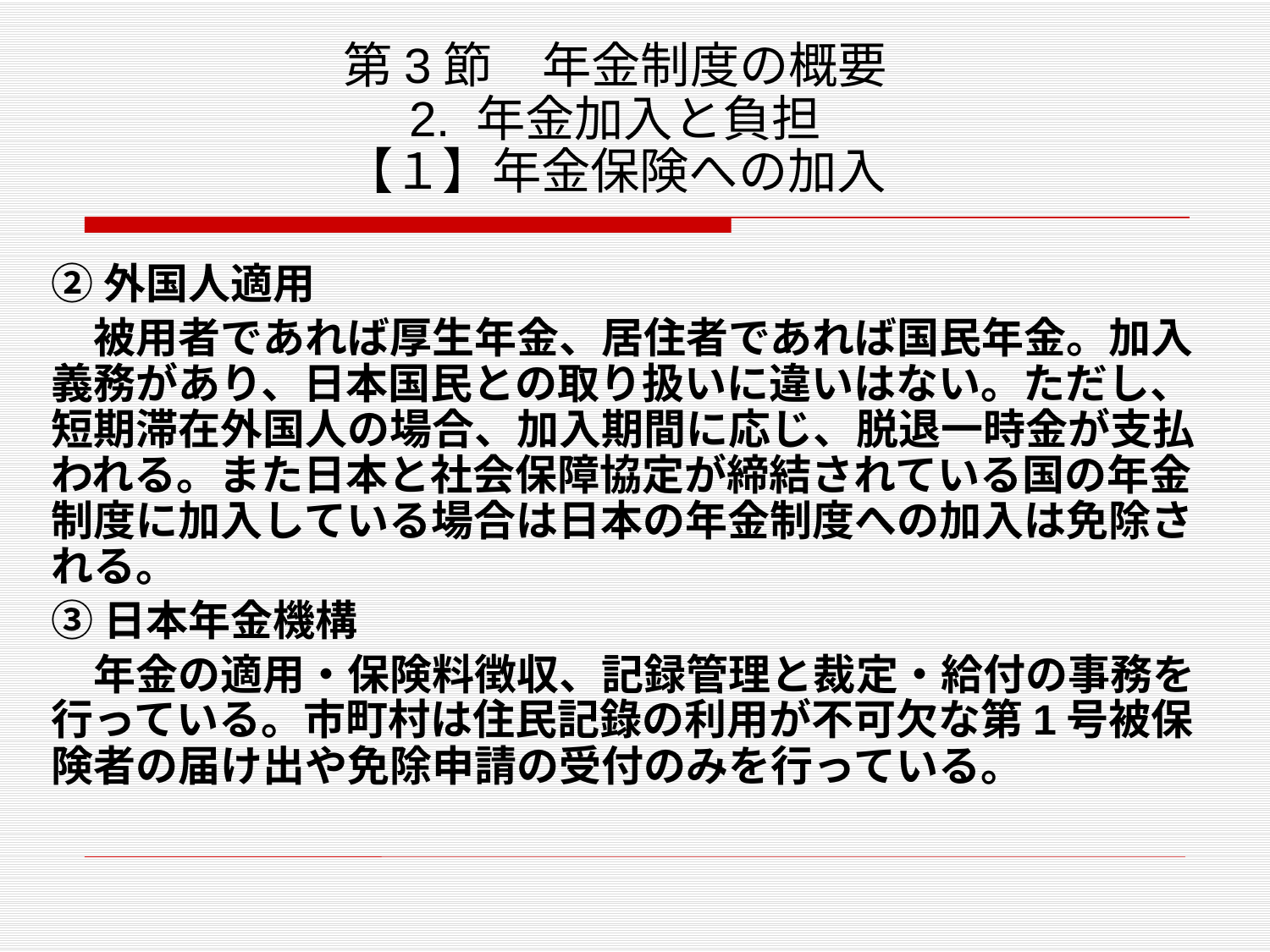

# 第3節　年金制度の概要 2. 年金加入と負担 【１】年金保険への加入
②外国人適用
　被用者であれば厚生年金、居住者であれば国民年金。加入義務があり、日本国民との取り扱いに違いはない。ただし、短期滞在外国人の場合、加入期間に応じ、脱退一時金が支払われる。また日本と社会保障協定が締結されている国の年金制度に加入している場合は日本の年金制度への加入は免除される。
③日本年金機構
　年金の適用・保険料徴収、記録管理と裁定・給付の事務を行っている。市町村は住民記錄の利用が不可欠な第1号被保険者の届け出や免除申請の受付のみを行っている。